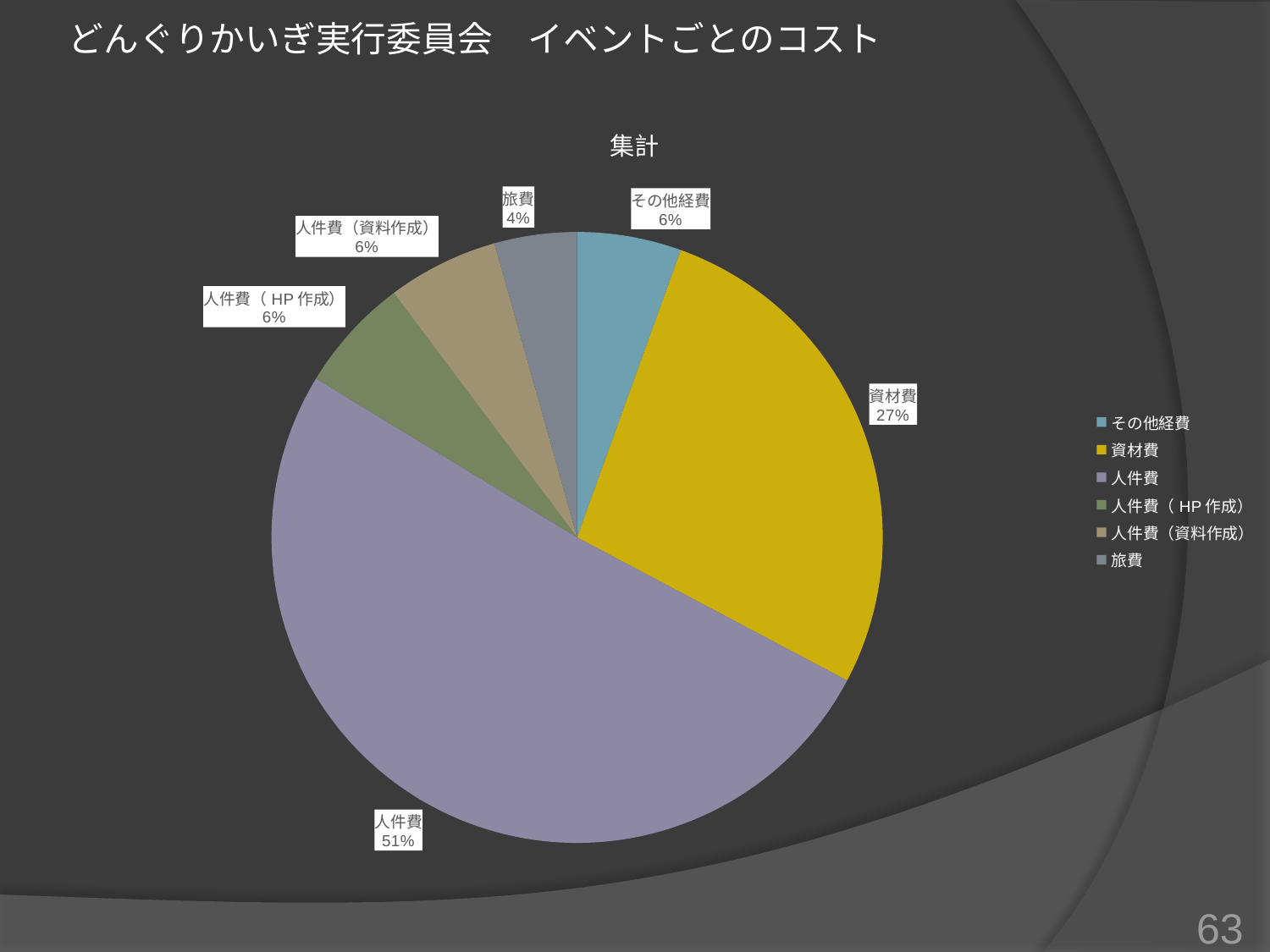

# どんぐりかいぎ実行委員会　イベントごとのコスト

### Chart:

| Category | 集計 |
|---|---|
| その他経費 | 134200.0 |
| 資材費 | 662916.0 |
| 人件費 | 1239650.0 |
| 人件費（HP作成） | 147560.0 |
| 人件費（資料作成） | 142800.0 |
| 旅費 | 106200.0 |
63